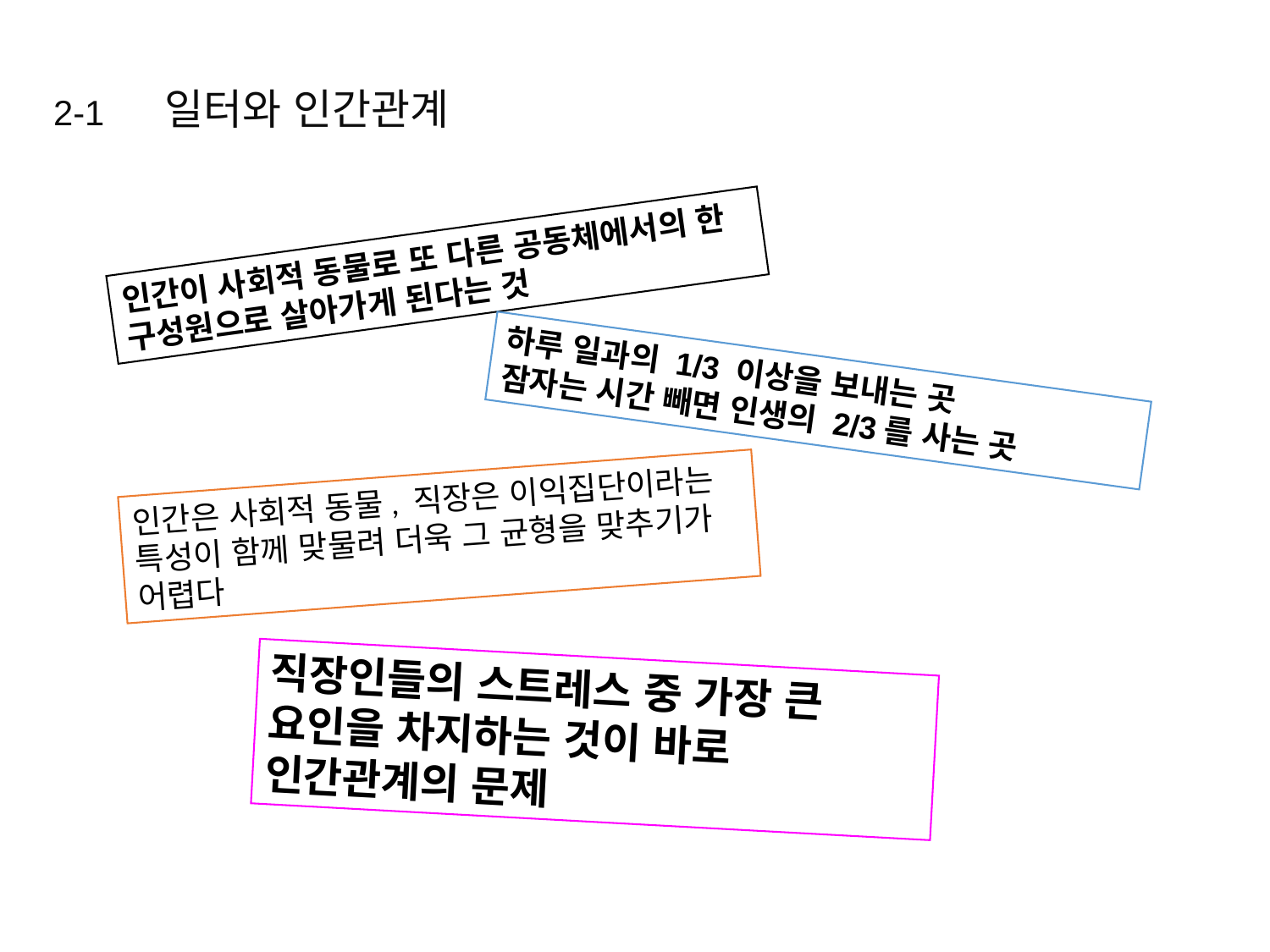

일터와 인간관계
2-1
인간이 사회적 동물로 또 다른 공동체에서의 한 구성원으로 살아가게 된다는 것
하루 일과의 1/3 이상을 보내는 곳
잠자는 시간 빼면 인생의 2/3를 사는 곳
인간은 사회적 동물, 직장은 이익집단이라는 특성이 함께 맞물려 더욱 그 균형을 맞추기가 어렵다
직장인들의 스트레스 중 가장 큰 요인을 차지하는 것이 바로
인간관계의 문제